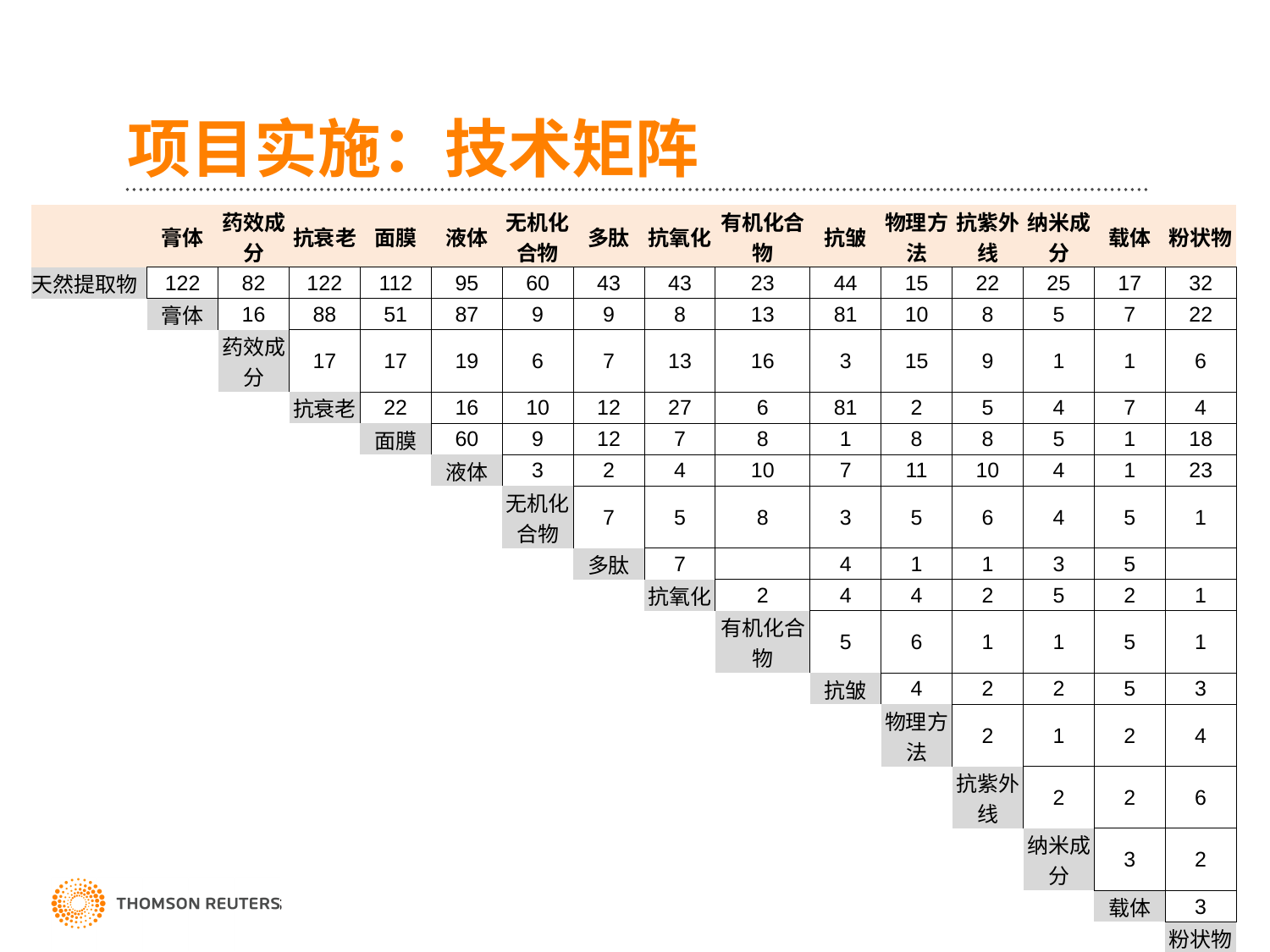

# 项目实施：技术矩阵
|  | 膏体 | 药效成分 | 抗衰老 | 面膜 | 液体 | 无机化合物 | 多肽 | 抗氧化 | 有机化合物 | 抗皱 | 物理方法 | 抗紫外线 | 纳米成分 | 载体 | 粉状物 |
| --- | --- | --- | --- | --- | --- | --- | --- | --- | --- | --- | --- | --- | --- | --- | --- |
| 天然提取物 | 122 | 82 | 122 | 112 | 95 | 60 | 43 | 43 | 23 | 44 | 15 | 22 | 25 | 17 | 32 |
|  | 膏体 | 16 | 88 | 51 | 87 | 9 | 9 | 8 | 13 | 81 | 10 | 8 | 5 | 7 | 22 |
|  |  | 药效成分 | 17 | 17 | 19 | 6 | 7 | 13 | 16 | 3 | 15 | 9 | 1 | 1 | 6 |
|  |  |  | 抗衰老 | 22 | 16 | 10 | 12 | 27 | 6 | 81 | 2 | 5 | 4 | 7 | 4 |
|  |  |  |  | 面膜 | 60 | 9 | 12 | 7 | 8 | 1 | 8 | 8 | 5 | 1 | 18 |
|  |  |  |  |  | 液体 | 3 | 2 | 4 | 10 | 7 | 11 | 10 | 4 | 1 | 23 |
|  |  |  |  |  |  | 无机化合物 | 7 | 5 | 8 | 3 | 5 | 6 | 4 | 5 | 1 |
|  |  |  |  |  |  |  | 多肽 | 7 |  | 4 | 1 | 1 | 3 | 5 |  |
|  |  |  |  |  |  |  |  | 抗氧化 | 2 | 4 | 4 | 2 | 5 | 2 | 1 |
|  |  |  |  |  |  |  |  |  | 有机化合物 | 5 | 6 | 1 | 1 | 5 | 1 |
|  |  |  |  |  |  |  |  |  |  | 抗皱 | 4 | 2 | 2 | 5 | 3 |
|  |  |  |  |  |  |  |  |  |  |  | 物理方法 | 2 | 1 | 2 | 4 |
|  |  |  |  |  |  |  |  |  |  |  |  | 抗紫外线 | 2 | 2 | 6 |
|  |  |  |  |  |  |  |  |  |  |  |  |  | 纳米成分 | 3 | 2 |
|  |  |  |  |  |  |  |  |  |  |  |  |  |  | 载体 | 3 |
|  |  |  |  |  |  |  |  |  |  |  |  |  |  |  | 粉状物 |